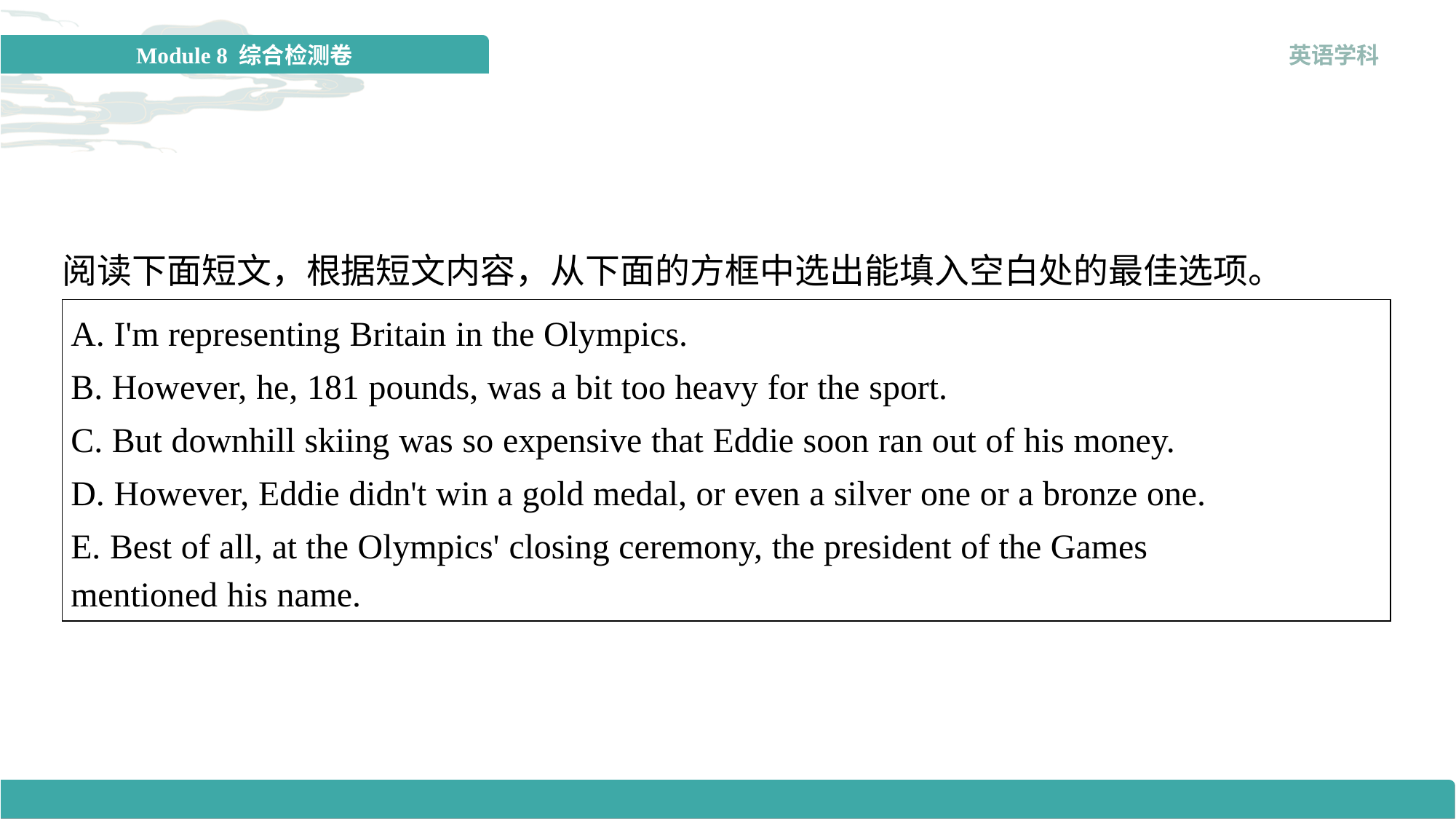

阅读下面短文，根据短文内容，从下面的方框中选出能填入空白处的最佳选项。
| A. I'm representing Britain in the Olympics. B. However, he, 181 pounds, was a bit too heavy for the sport. C. But downhill skiing was so expensive that Eddie soon ran out of his money. D. However, Eddie didn't win a gold medal, or even a silver one or a bronze one. E. Best of all, at the Olympics' closing ceremony, the president of the Games mentioned his name. |
| --- |